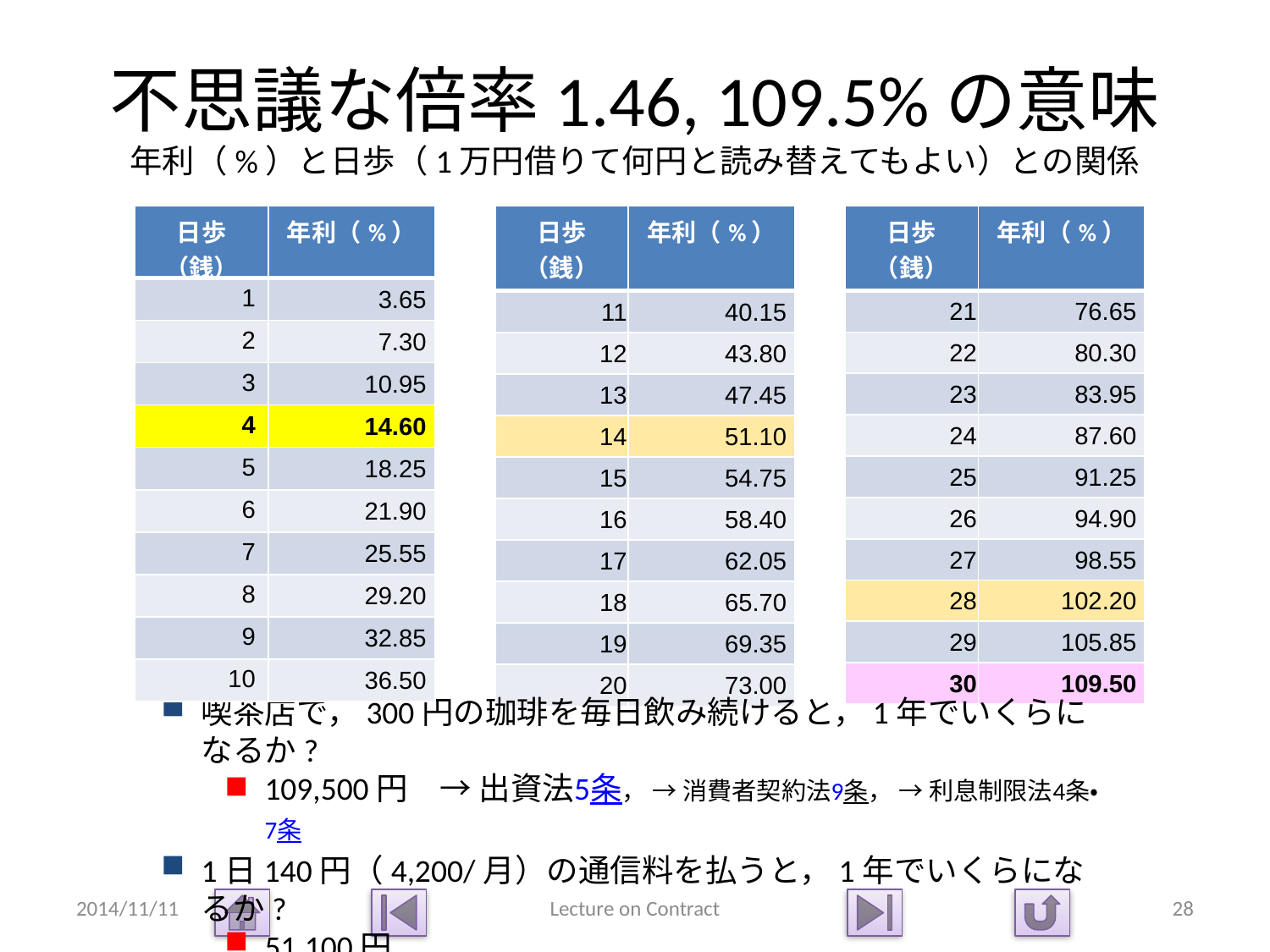

# 不思議な倍率1.46, 109.5%の意味 年利（%）と日歩（1万円借りて何円と読み替えてもよい）との関係
| 日歩（銭） | 年利（%） |
| --- | --- |
| 1 | 3.65 |
| 2 | 7.30 |
| 3 | 10.95 |
| 4 | 14.60 |
| 5 | 18.25 |
| 6 | 21.90 |
| 7 | 25.55 |
| 8 | 29.20 |
| 9 | 32.85 |
| 10 | 36.50 |
| 日歩（銭） | 年利（%） |
| --- | --- |
| 11 | 40.15 |
| 12 | 43.80 |
| 13 | 47.45 |
| 14 | 51.10 |
| 15 | 54.75 |
| 16 | 58.40 |
| 17 | 62.05 |
| 18 | 65.70 |
| 19 | 69.35 |
| 20 | 73.00 |
| 日歩（銭） | 年利（%） |
| --- | --- |
| 21 | 76.65 |
| 22 | 80.30 |
| 23 | 83.95 |
| 24 | 87.60 |
| 25 | 91.25 |
| 26 | 94.90 |
| 27 | 98.55 |
| 28 | 102.20 |
| 29 | 105.85 |
| 30 | 109.50 |
喫茶店で，300円の珈琲を毎日飲み続けると，1年でいくらになるか?
109,500円　→ 出資法5条， → 消費者契約法9条， → 利息制限法4条・7条
1日140円（4,200/月）の通信料を払うと，1年でいくらになるか?
51,100円
2014/11/11
Lecture on Contract
28